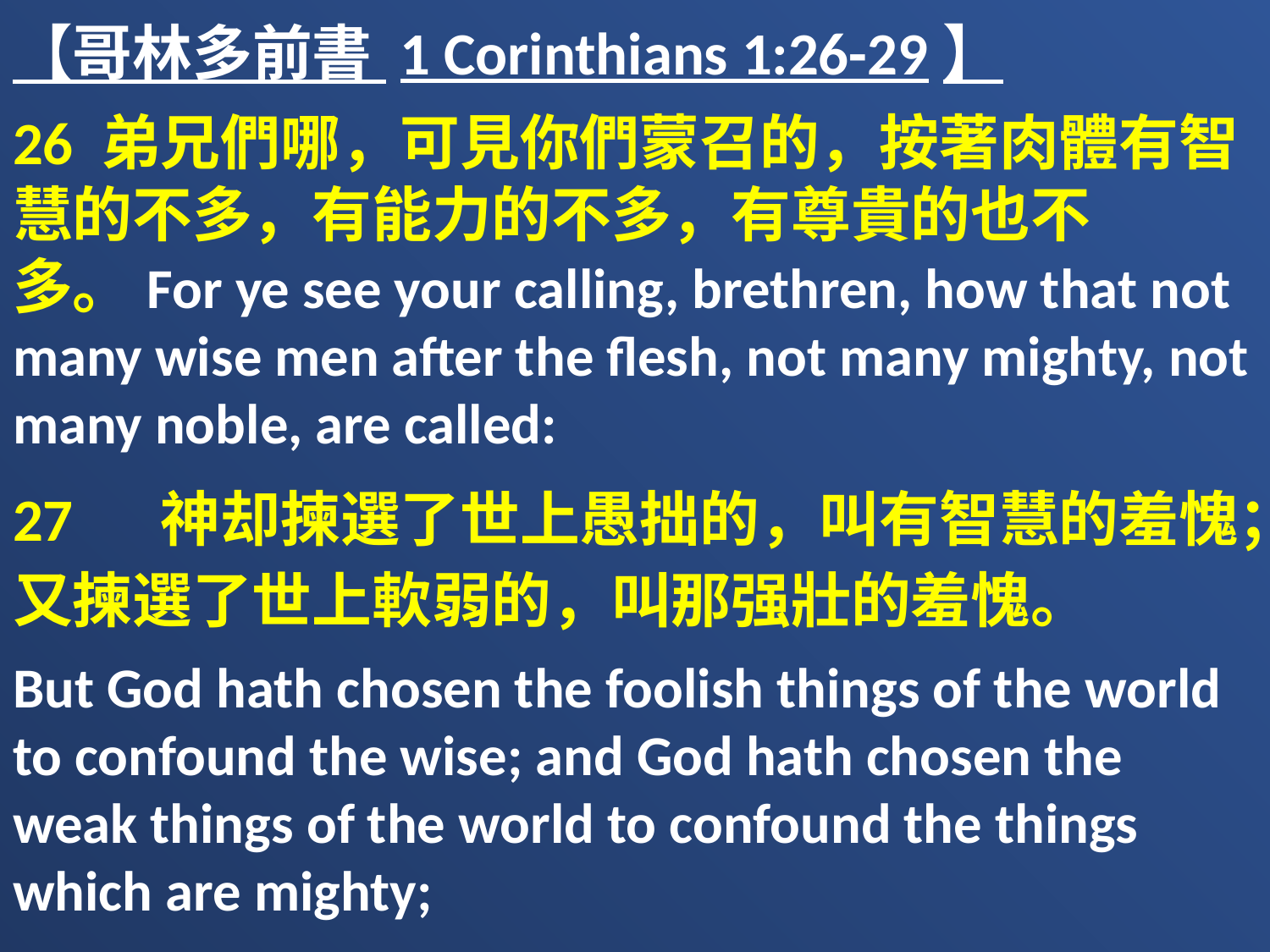

【哥林多前書 1 Corinthians 1:26-29】
26 弟兄們哪，可見你們蒙召的，按著肉體有智慧的不多，有能力的不多，有尊貴的也不多。For ye see your calling, brethren, how that not many wise men after the flesh, not many mighty, not many noble, are called:
27 　神却揀選了世上愚拙的，叫有智慧的羞愧；又揀選了世上軟弱的，叫那强壯的羞愧。
But God hath chosen the foolish things of the world to confound the wise; and God hath chosen the weak things of the world to confound the things which are mighty;